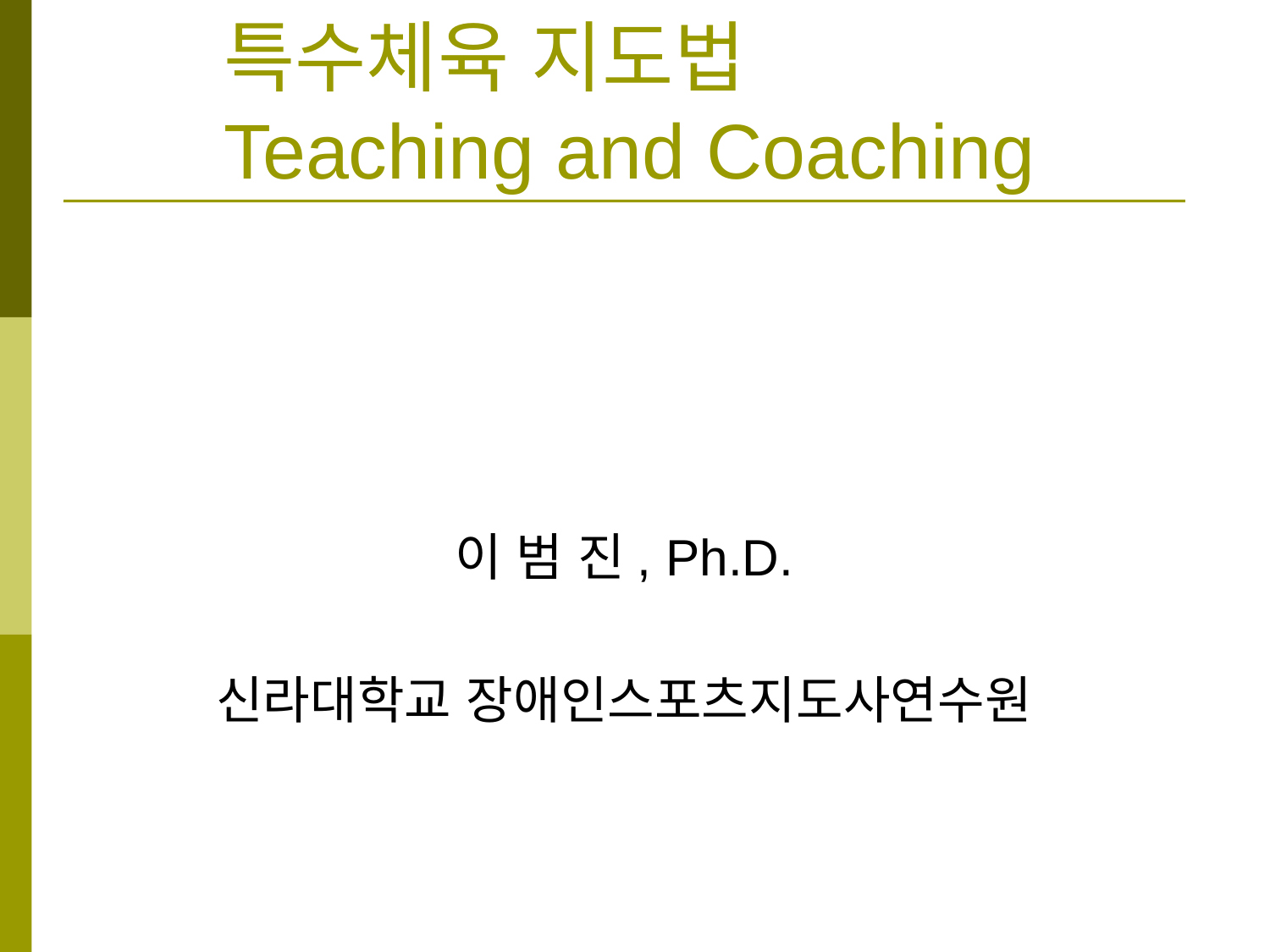

특수체육 지도법
Teaching and Coaching
이 범 진, Ph.D.

신라대학교 장애인스포츠지도사연수원